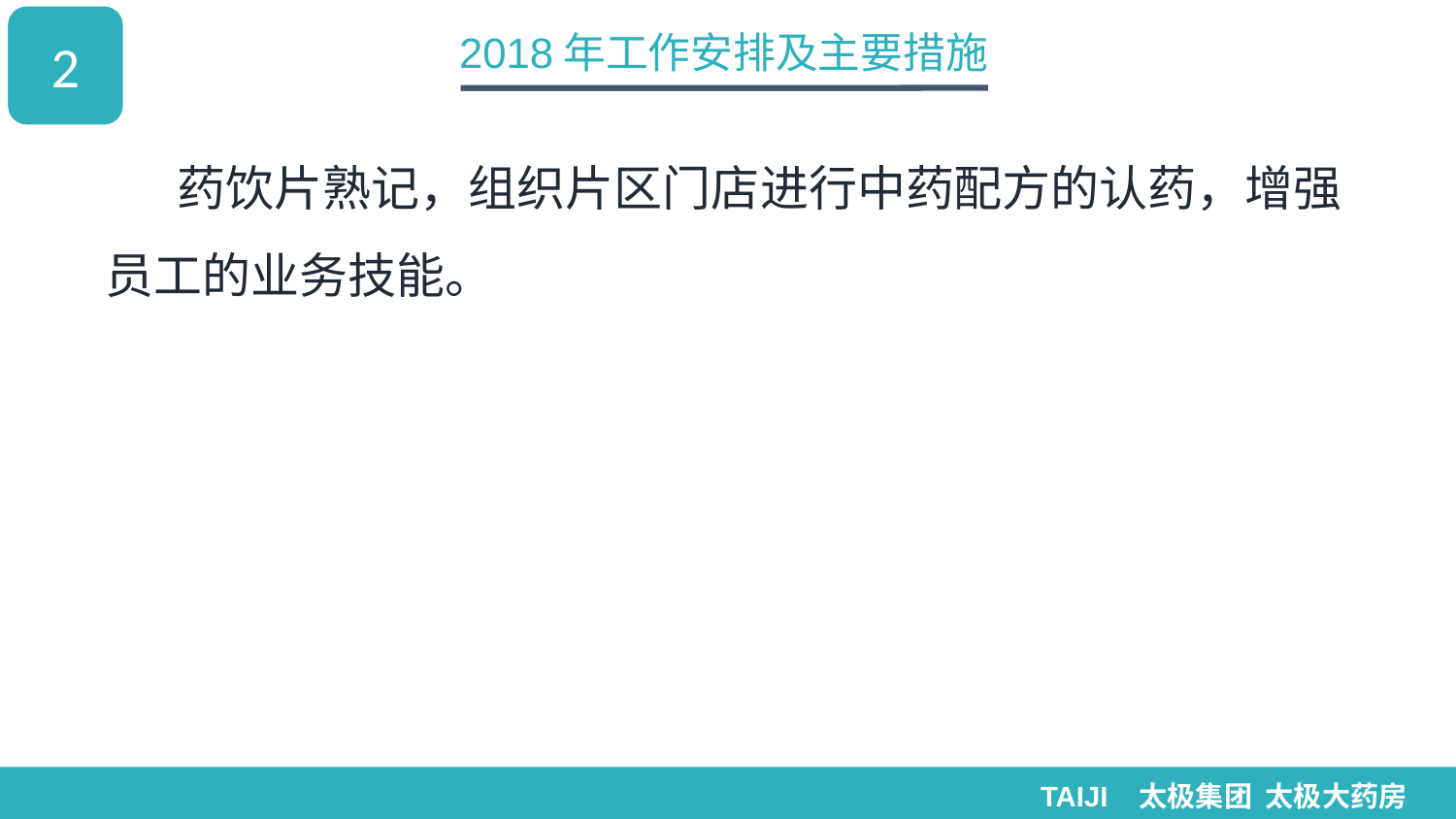

2
2018年工作安排及主要措施
药饮片熟记，组织片区门店进行中药配方的认药，增强员工的业务技能。

TAIJI   太极集团  太极大药房